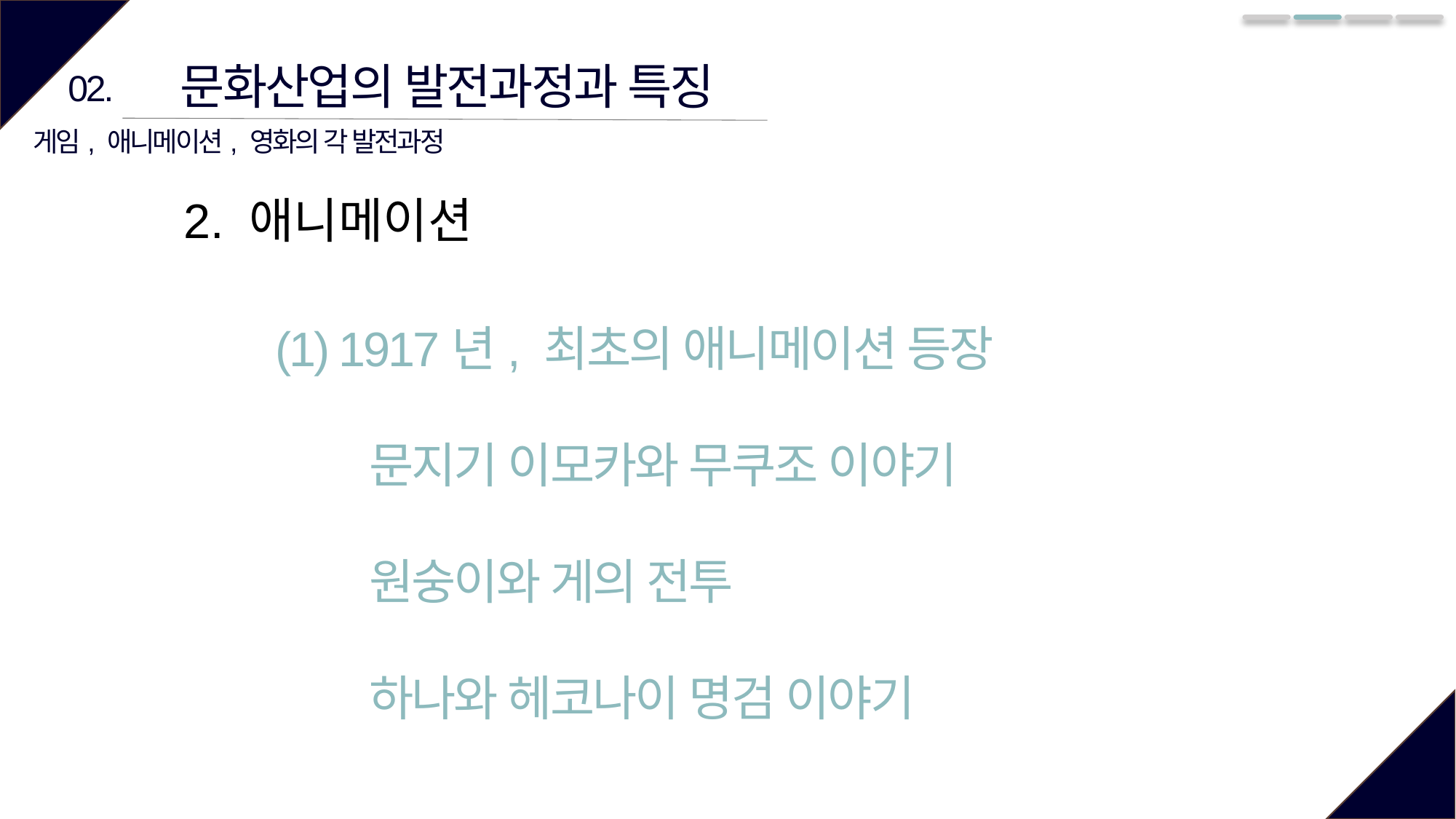

문화산업의 발전과정과 특징
02.
게임, 애니메이션, 영화의 각 발전과정
2. 애니메이션

(1) 1917년, 최초의 애니메이션 등장

       문지기 이모카와 무쿠조 이야기

       원숭이와 게의 전투

       하나와 헤코나이 명검 이야기